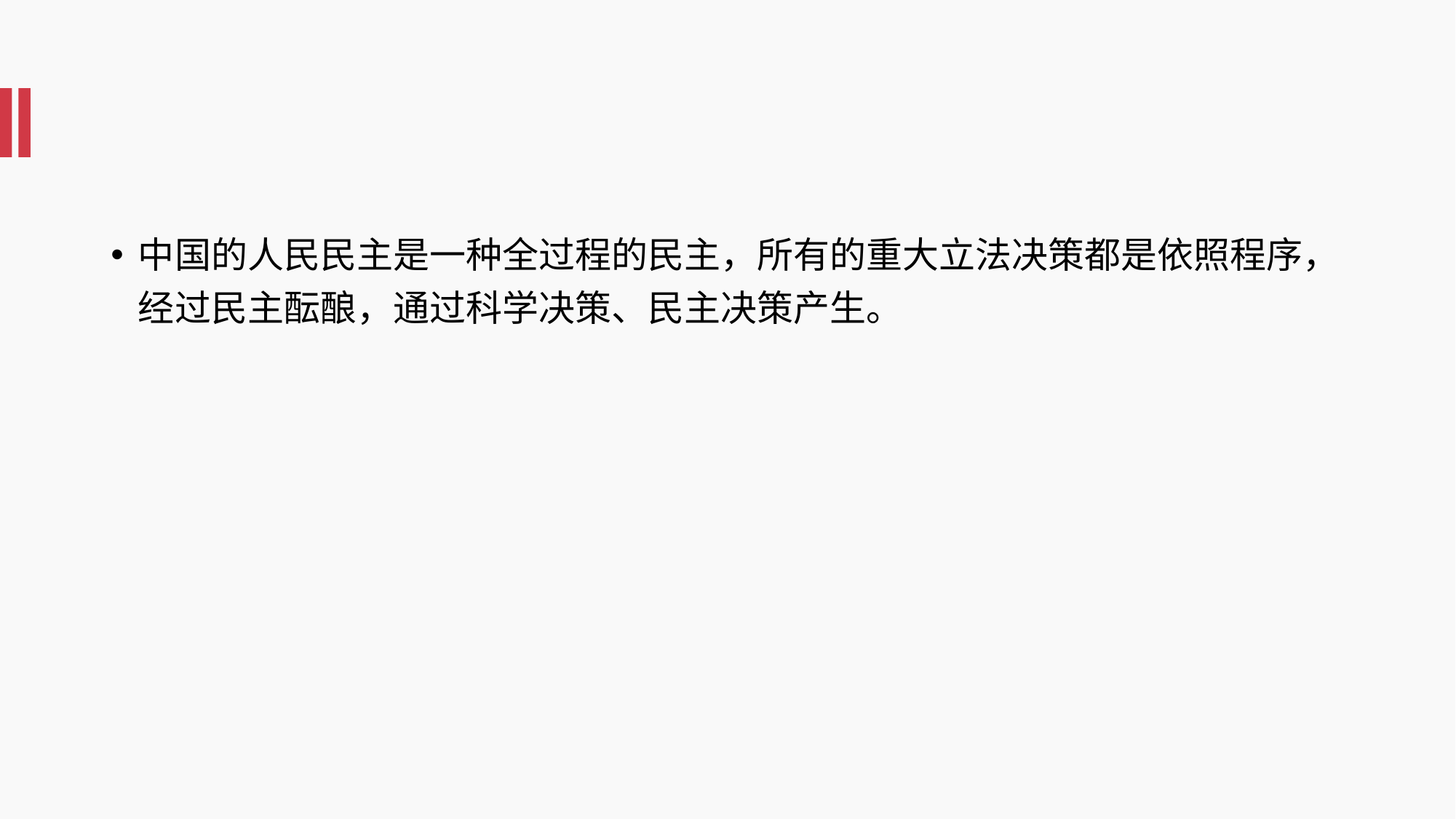

#
中国的人民民主是一种全过程的民主，所有的重大立法决策都是依照程序，经过民主酝酿，通过科学决策、民主决策产生。